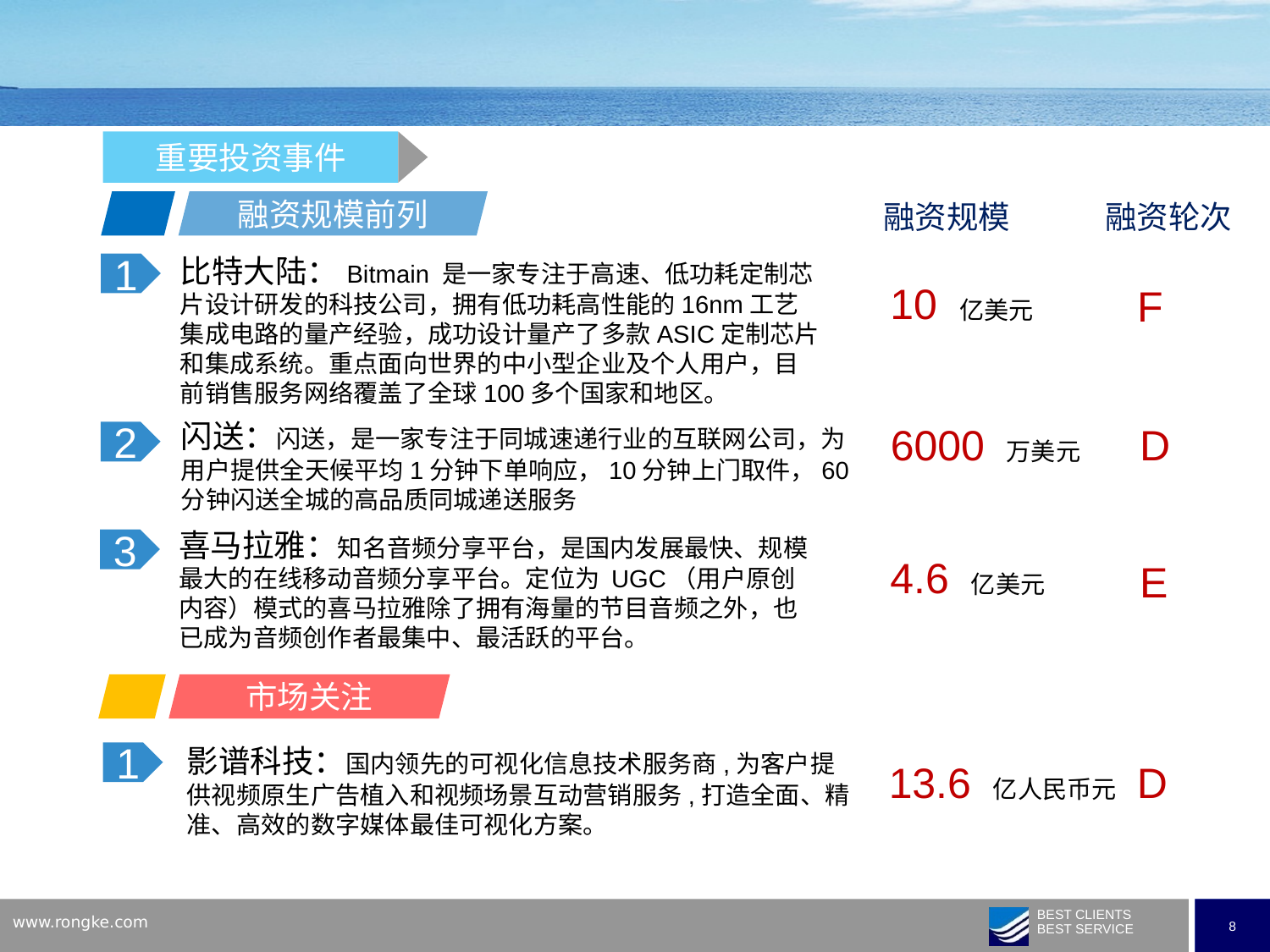

重要投资事件

融资规模前列
融资规模
融资轮次
比特大陆：Bitmain 是一家专注于高速、低功耗定制芯片设计研发的科技公司，拥有低功耗高性能的16nm工艺集成电路的量产经验，成功设计量产了多款ASIC定制芯片和集成系统。重点面向世界的中小型企业及个人用户，目前销售服务网络覆盖了全球100多个国家和地区。
1
10 亿美元
F
闪送：闪送，是一家专注于同城速递行业的互联网公司，为用户提供全天候平均1分钟下单响应，10分钟上门取件，60分钟闪送全城的高品质同城递送服务
6000 万美元
D
2
喜马拉雅：知名音频分享平台，是国内发展最快、规模最大的在线移动音频分享平台。定位为 UGC（用户原创内容）模式的喜马拉雅除了拥有海量的节目音频之外，也已成为音频创作者最集中、最活跃的平台。
3
4.6 亿美元
E

市场关注
影谱科技：国内领先的可视化信息技术服务商,为客户提供视频原生广告植入和视频场景互动营销服务,打造全面、精准、高效的数字媒体最佳可视化方案。
1
D
13.6 亿人民币元